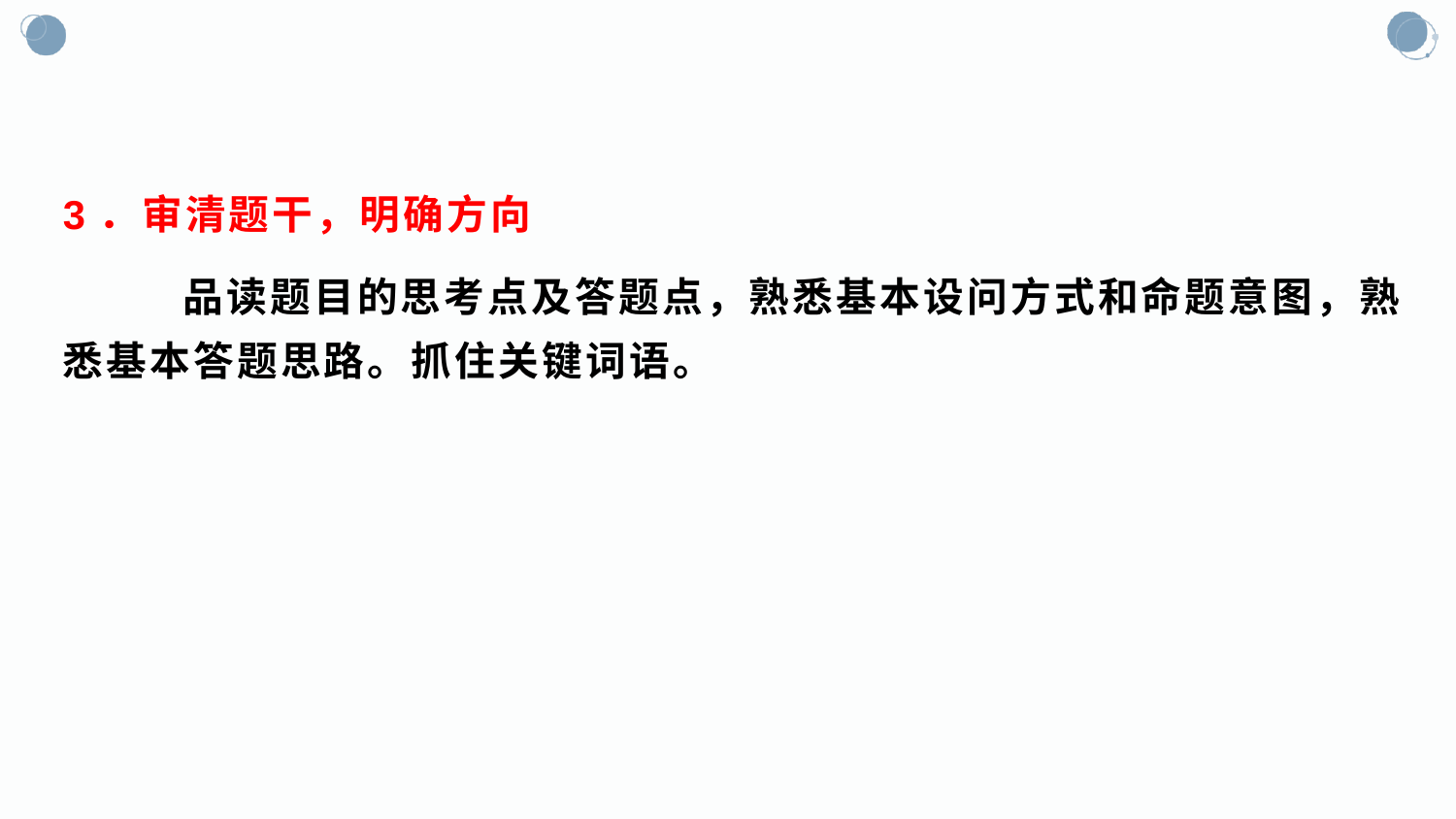

3．审清题干，明确方向
         品读题目的思考点及答题点，熟悉基本设问方式和命题意图，熟悉基本答题思路。抓住关键词语。